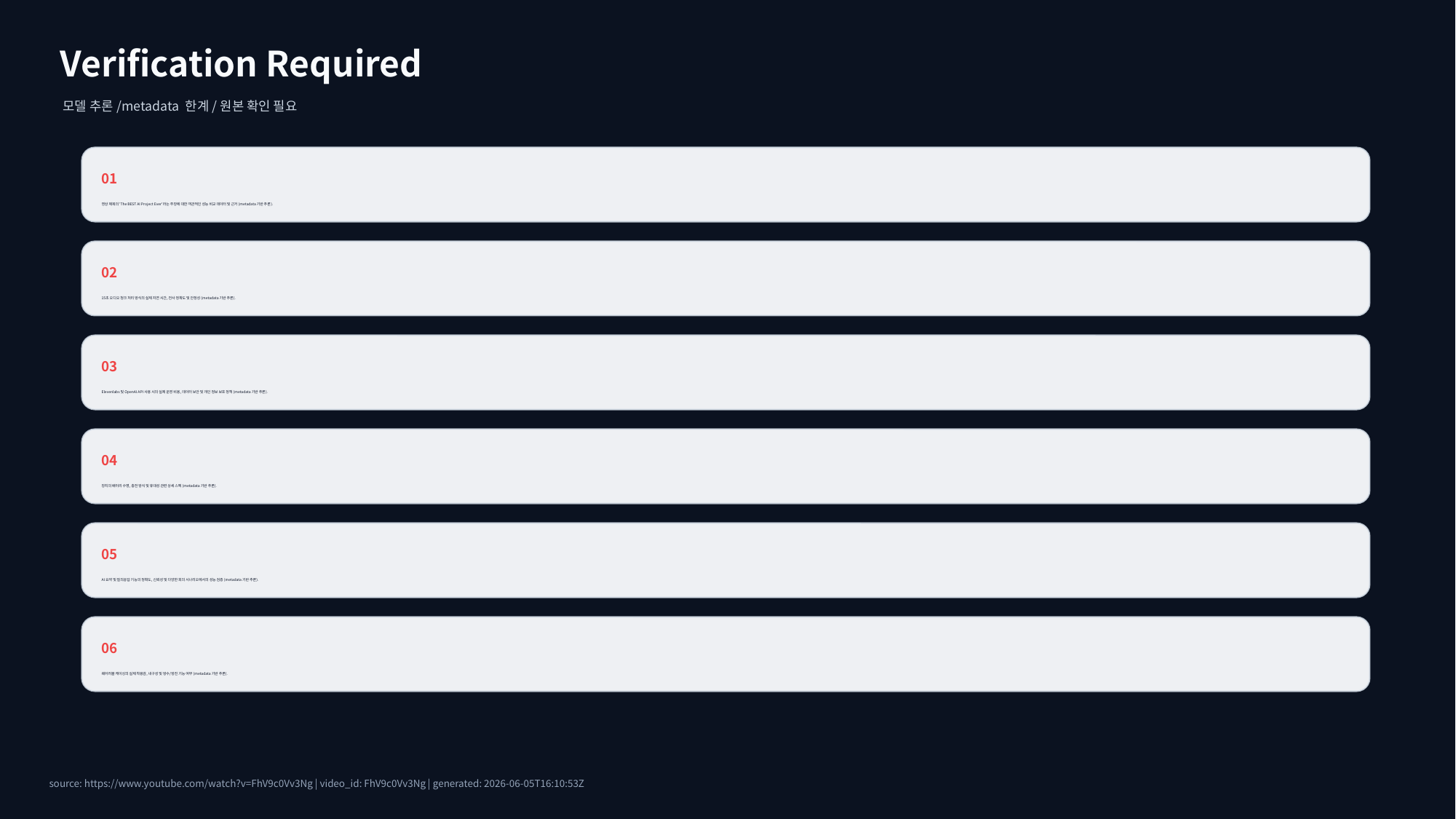

Verification Required
모델 추론/metadata 한계/원본 확인 필요

01
영상 제목의 'The BEST AI Project Ever'라는 주장에 대한 객관적인 성능 비교 데이터 및 근거 (metadata 기반 추론).

02
15초 오디오 청크 처리 방식의 실제 지연 시간, 전사 정확도 및 안정성 (metadata 기반 추론).

03
Elevenlabs 및 OpenAI API 사용 시의 실제 운영 비용, 데이터 보안 및 개인 정보 보호 정책 (metadata 기반 추론).

04
장치의 배터리 수명, 충전 방식 및 휴대성 관련 상세 스펙 (metadata 기반 추론).

05
AI 요약 및 질의응답 기능의 정확도, 신뢰성 및 다양한 회의 시나리오에서의 성능 검증 (metadata 기반 추론).

06
웨어러블 케이싱의 실제 착용감, 내구성 및 방수/방진 기능 여부 (metadata 기반 추론).
source: https://www.youtube.com/watch?v=FhV9c0Vv3Ng | video_id: FhV9c0Vv3Ng | generated: 2026-06-05T16:10:53Z